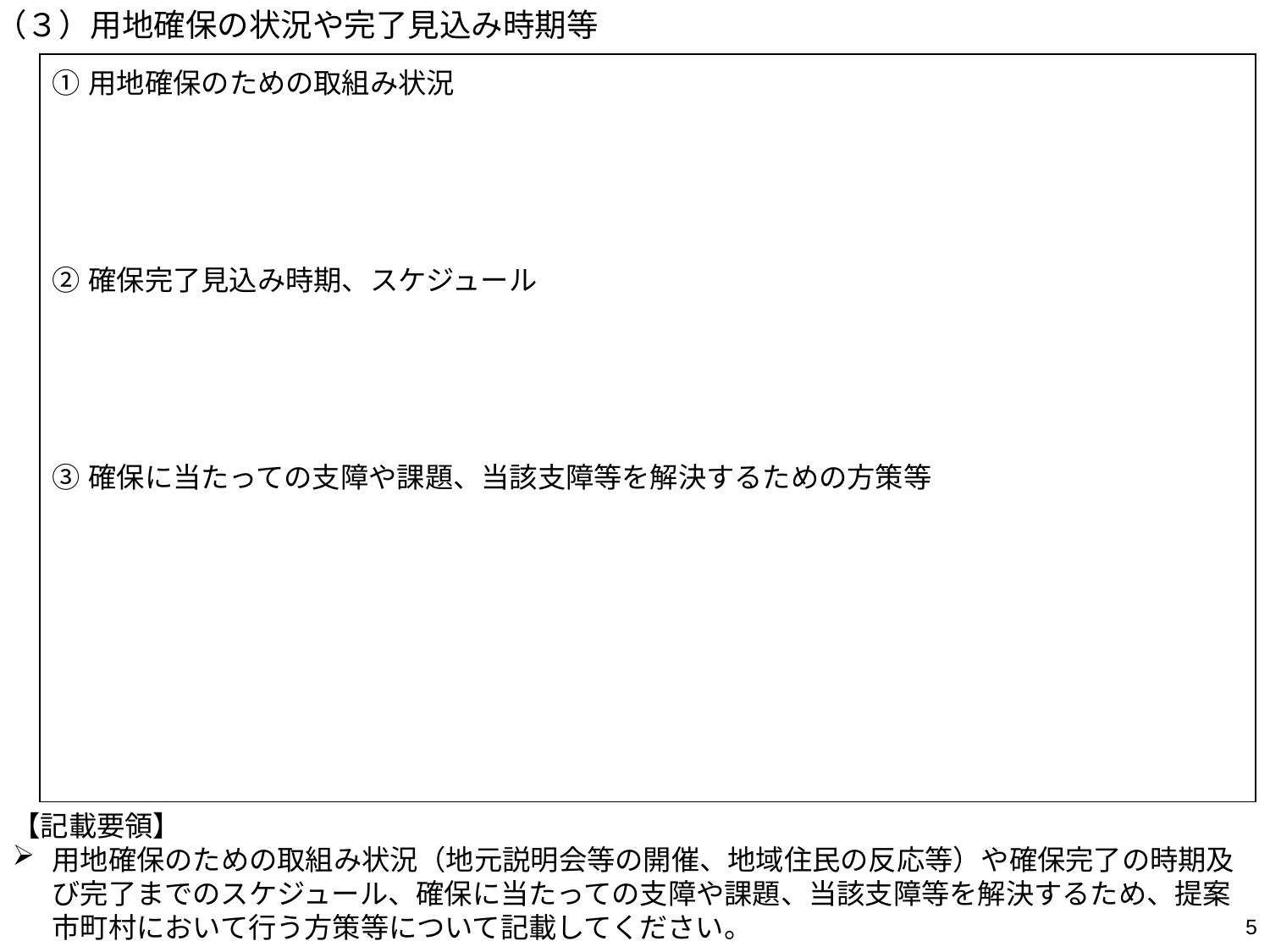

（３）用地確保の状況や完了見込み時期等
| ①用地確保のための取組み状況 ②確保完了見込み時期、スケジュール ③確保に当たっての支障や課題、当該支障等を解決するための方策等 |
| --- |
【記載要領】
用地確保のための取組み状況（地元説明会等の開催、地域住民の反応等）や確保完了の時期及び完了までのスケジュール、確保に当たっての支障や課題、当該支障等を解決するため、提案市町村において行う方策等について記載してください。
5